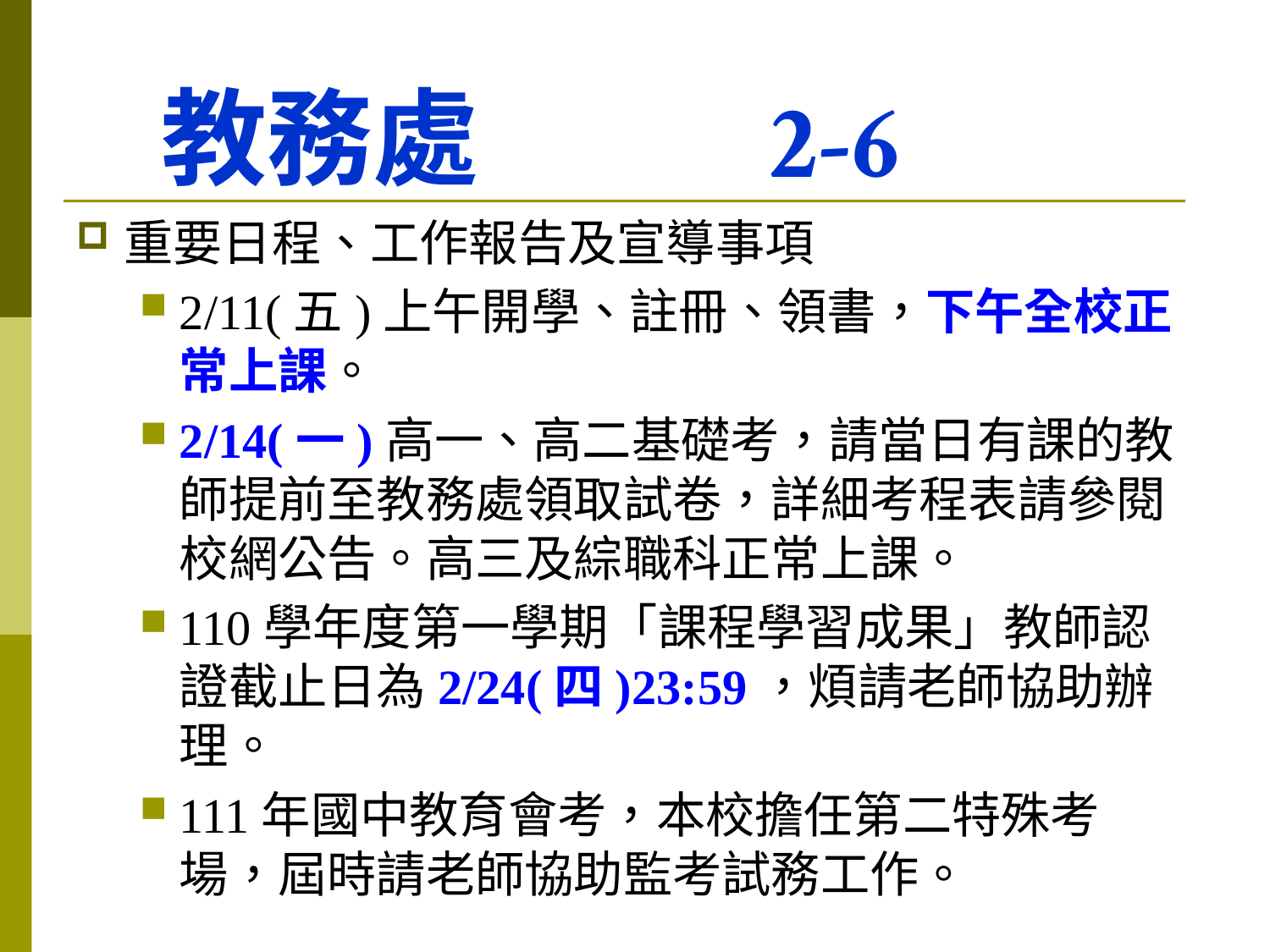

# 教務處           2-6
重要日程、工作報告及宣導事項
2/11(五)上午開學、註冊、領書，下午全校正常上課。
2/14(一)高一、高二基礎考，請當日有課的教師提前至教務處領取試卷，詳細考程表請參閱校網公告。高三及綜職科正常上課。
110學年度第一學期「課程學習成果」教師認證截止日為2/24(四)23:59，煩請老師協助辦理。
111年國中教育會考，本校擔任第二特殊考場，屆時請老師協助監考試務工作。